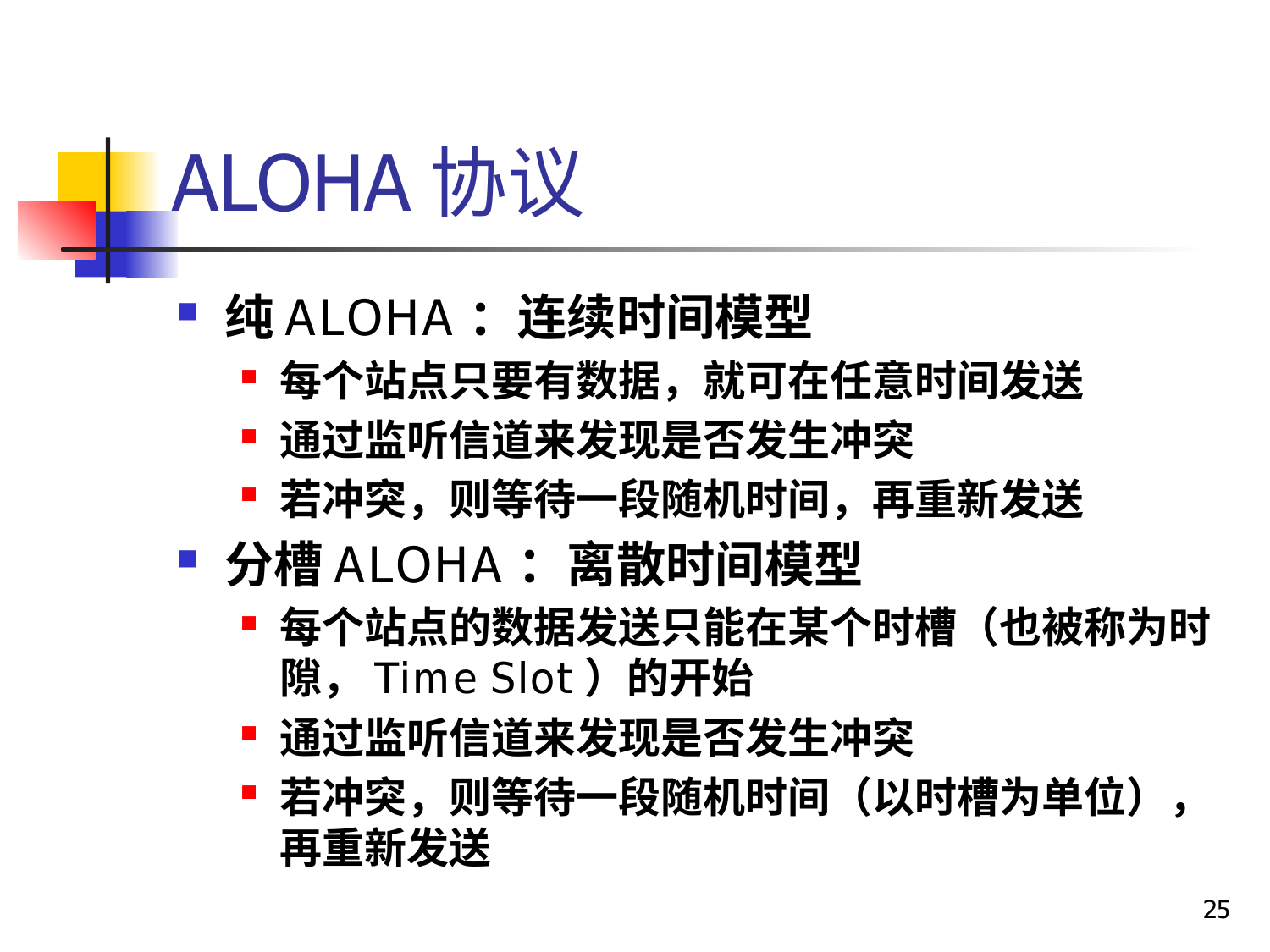

# ALOHA协议
纯ALOHA：连续时间模型
每个站点只要有数据，就可在任意时间发送
通过监听信道来发现是否发生冲突
若冲突，则等待一段随机时间，再重新发送
分槽ALOHA：离散时间模型
每个站点的数据发送只能在某个时槽（也被称为时隙，Time Slot）的开始
通过监听信道来发现是否发生冲突
若冲突，则等待一段随机时间（以时槽为单位），再重新发送
25